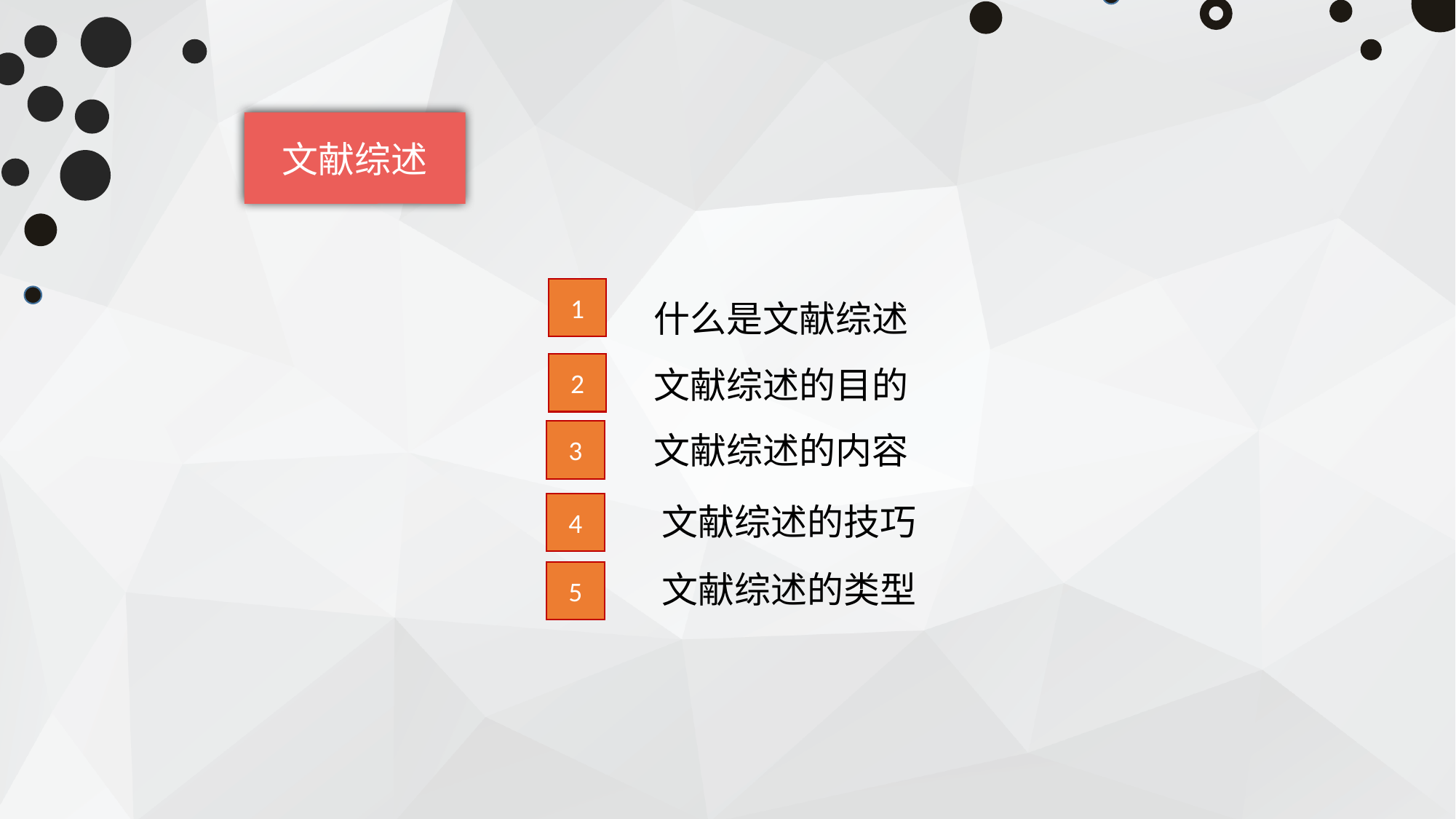

文献综述

1

什么是文献综述
2
文献综述的目的
3
文献综述的内容
4
文献综述的技巧
5
文献综述的类型